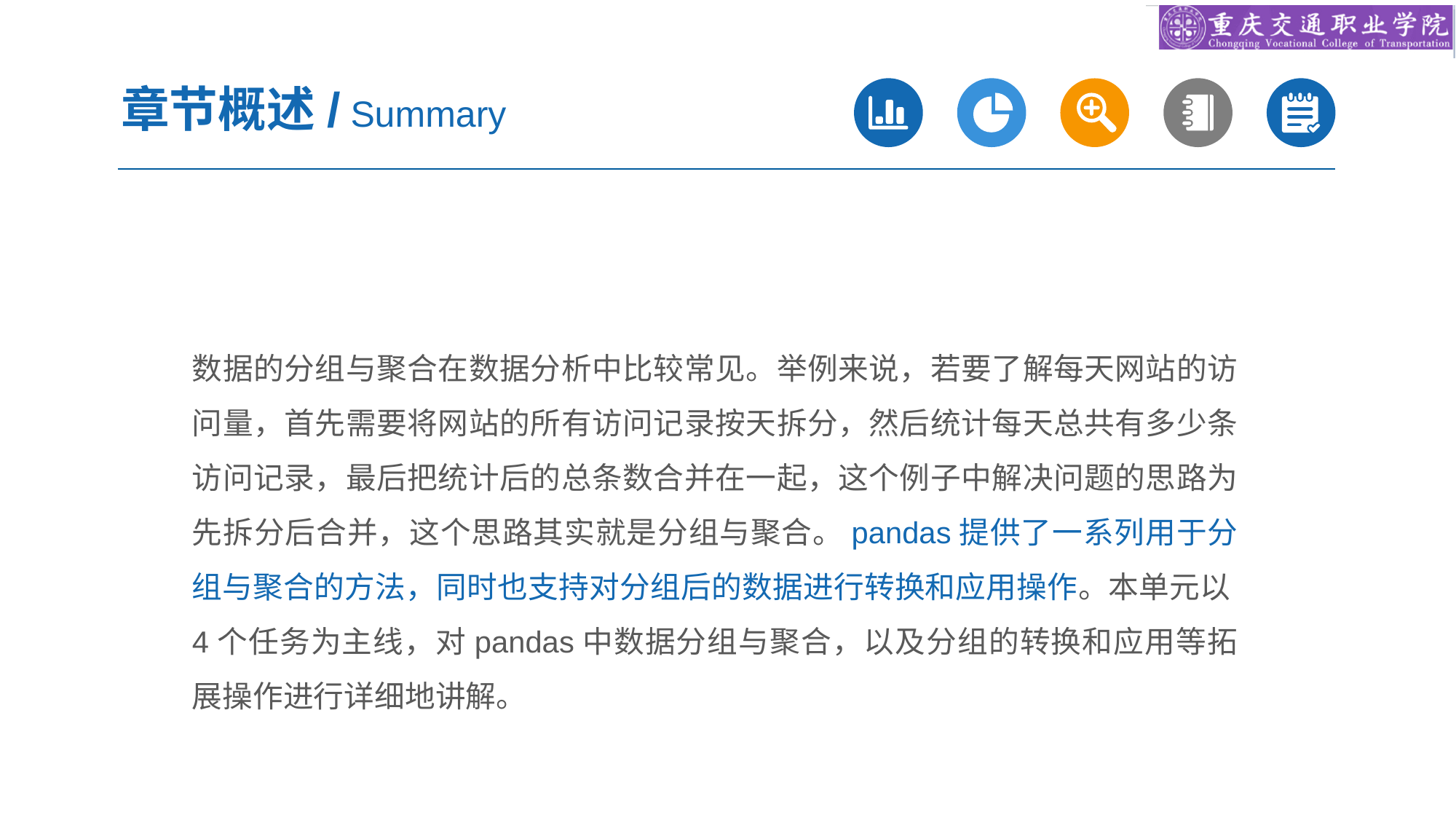

章节概述/ Summary
数据的分组与聚合在数据分析中比较常见。举例来说，若要了解每天网站的访问量，首先需要将网站的所有访问记录按天拆分，然后统计每天总共有多少条访问记录，最后把统计后的总条数合并在一起，这个例子中解决问题的思路为先拆分后合并，这个思路其实就是分组与聚合。pandas提供了一系列用于分组与聚合的方法，同时也支持对分组后的数据进行转换和应用操作。本单元以4个任务为主线，对pandas中数据分组与聚合，以及分组的转换和应用等拓展操作进行详细地讲解。